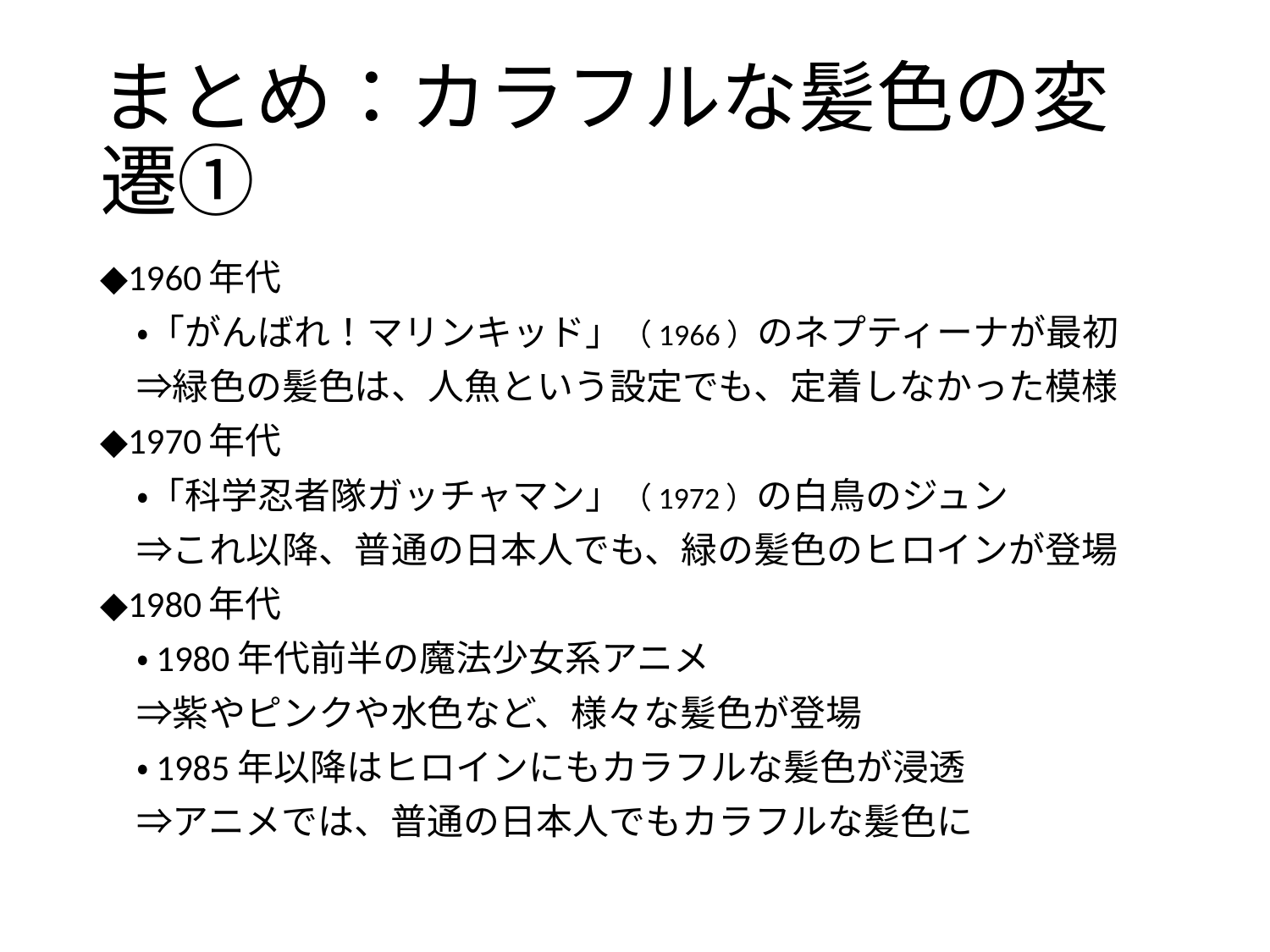

# まとめ：カラフルな髪色の変遷①
◆1960年代
　・「がんばれ！マリンキッド」（1966）のネプティーナが最初
　⇒緑色の髪色は、人魚という設定でも、定着しなかった模様
◆1970年代
　・「科学忍者隊ガッチャマン」（1972）の白鳥のジュン
　⇒これ以降、普通の日本人でも、緑の髪色のヒロインが登場
◆1980年代
　・1980年代前半の魔法少女系アニメ
　⇒紫やピンクや水色など、様々な髪色が登場
　・1985年以降はヒロインにもカラフルな髪色が浸透
　⇒アニメでは、普通の日本人でもカラフルな髪色に